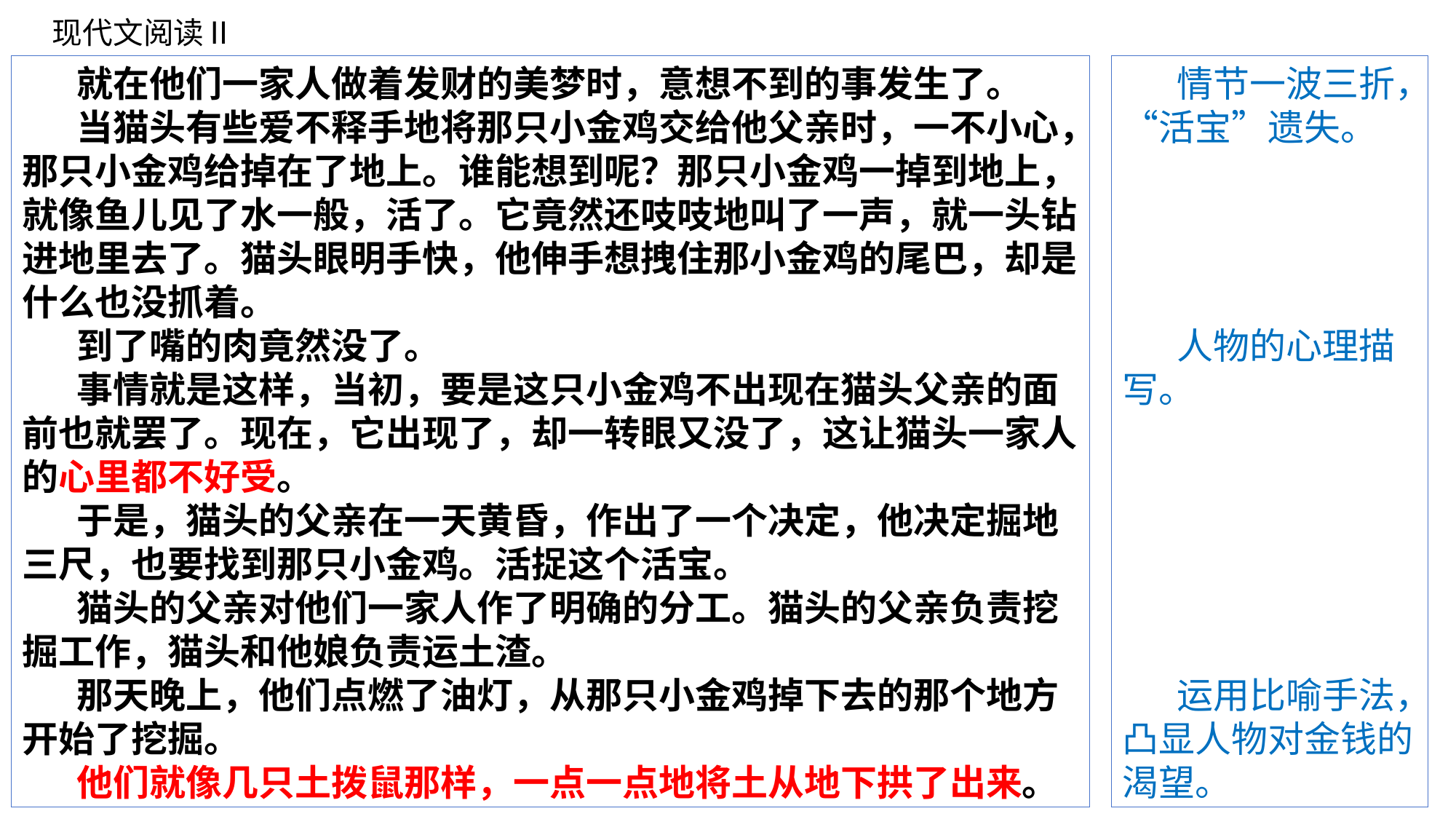

现代文阅读Ⅱ
就在他们一家人做着发财的美梦时，意想不到的事发生了。
当猫头有些爱不释手地将那只小金鸡交给他父亲时，一不小心，那只小金鸡给掉在了地上。谁能想到呢？那只小金鸡一掉到地上，就像鱼儿见了水一般，活了。它竟然还吱吱地叫了一声，就一头钻进地里去了。猫头眼明手快，他伸手想拽住那小金鸡的尾巴，却是什么也没抓着。
到了嘴的肉竟然没了。
事情就是这样，当初，要是这只小金鸡不出现在猫头父亲的面前也就罢了。现在，它出现了，却一转眼又没了，这让猫头一家人的心里都不好受。
于是，猫头的父亲在一天黄昏，作出了一个决定，他决定掘地三尺，也要找到那只小金鸡。活捉这个活宝。
猫头的父亲对他们一家人作了明确的分工。猫头的父亲负责挖掘工作，猫头和他娘负责运土渣。
那天晚上，他们点燃了油灯，从那只小金鸡掉下去的那个地方开始了挖掘。
他们就像几只土拨鼠那样，一点一点地将土从地下拱了出来。
情节一波三折，“活宝”遗失。

人物的心理描写。

运用比喻手法，凸显人物对金钱的渴望。